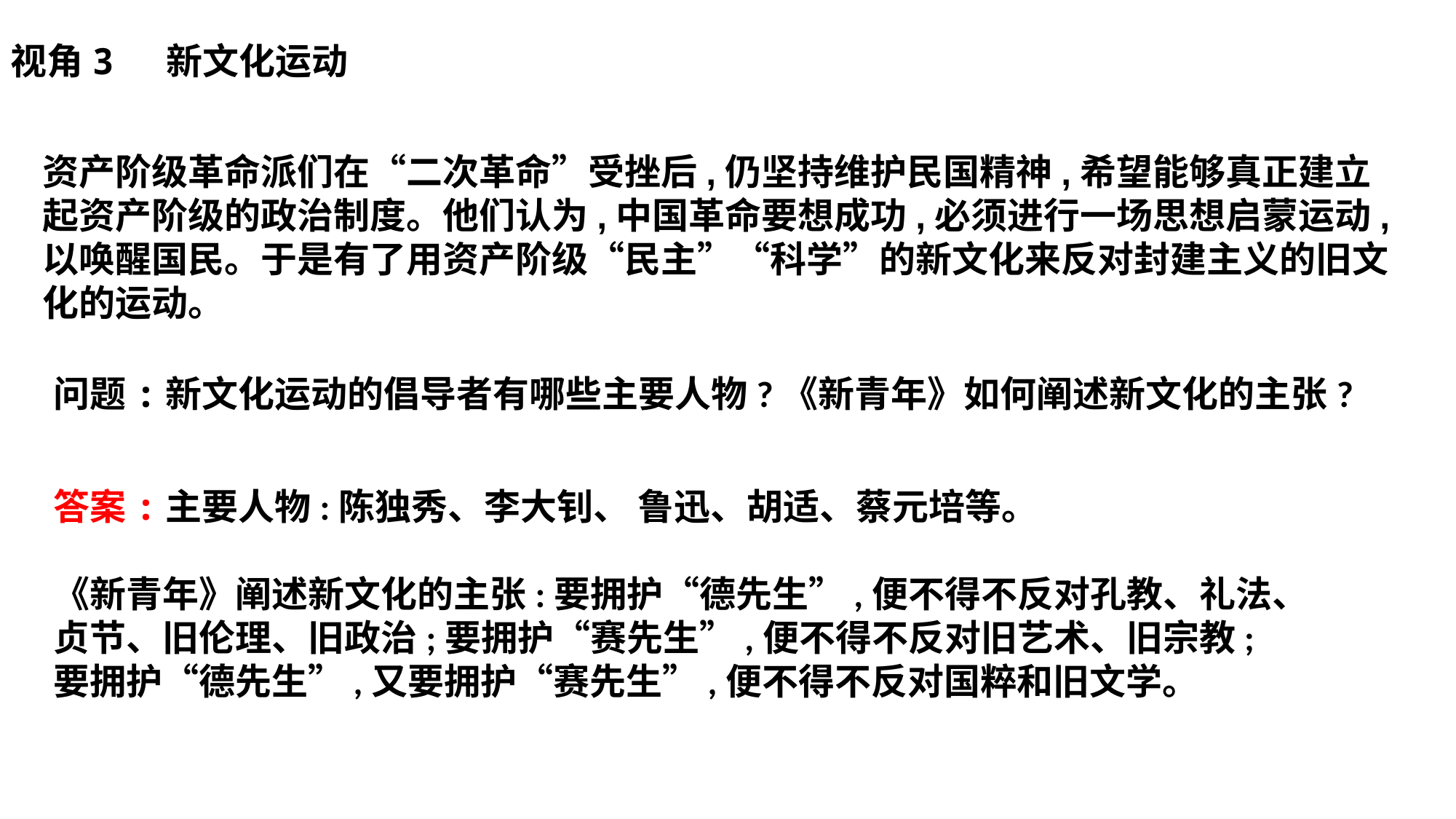

视角3  新文化运动
资产阶级革命派们在“二次革命”受挫后,仍坚持维护民国精神,希望能够真正建立起资产阶级的政治制度。他们认为,中国革命要想成功,必须进行一场思想启蒙运动,以唤醒国民。于是有了用资产阶级“民主”“科学”的新文化来反对封建主义的旧文化的运动。
问题:新文化运动的倡导者有哪些主要人物?《新青年》如何阐述新文化的主张?
答案:主要人物:陈独秀、李大钊、 鲁迅、胡适、蔡元培等。

《新青年》阐述新文化的主张:要拥护“德先生”,便不得不反对孔教、礼法、贞节、旧伦理、旧政治;要拥护“赛先生”,便不得不反对旧艺术、旧宗教;要拥护“德先生”,又要拥护“赛先生”,便不得不反对国粹和旧文学。